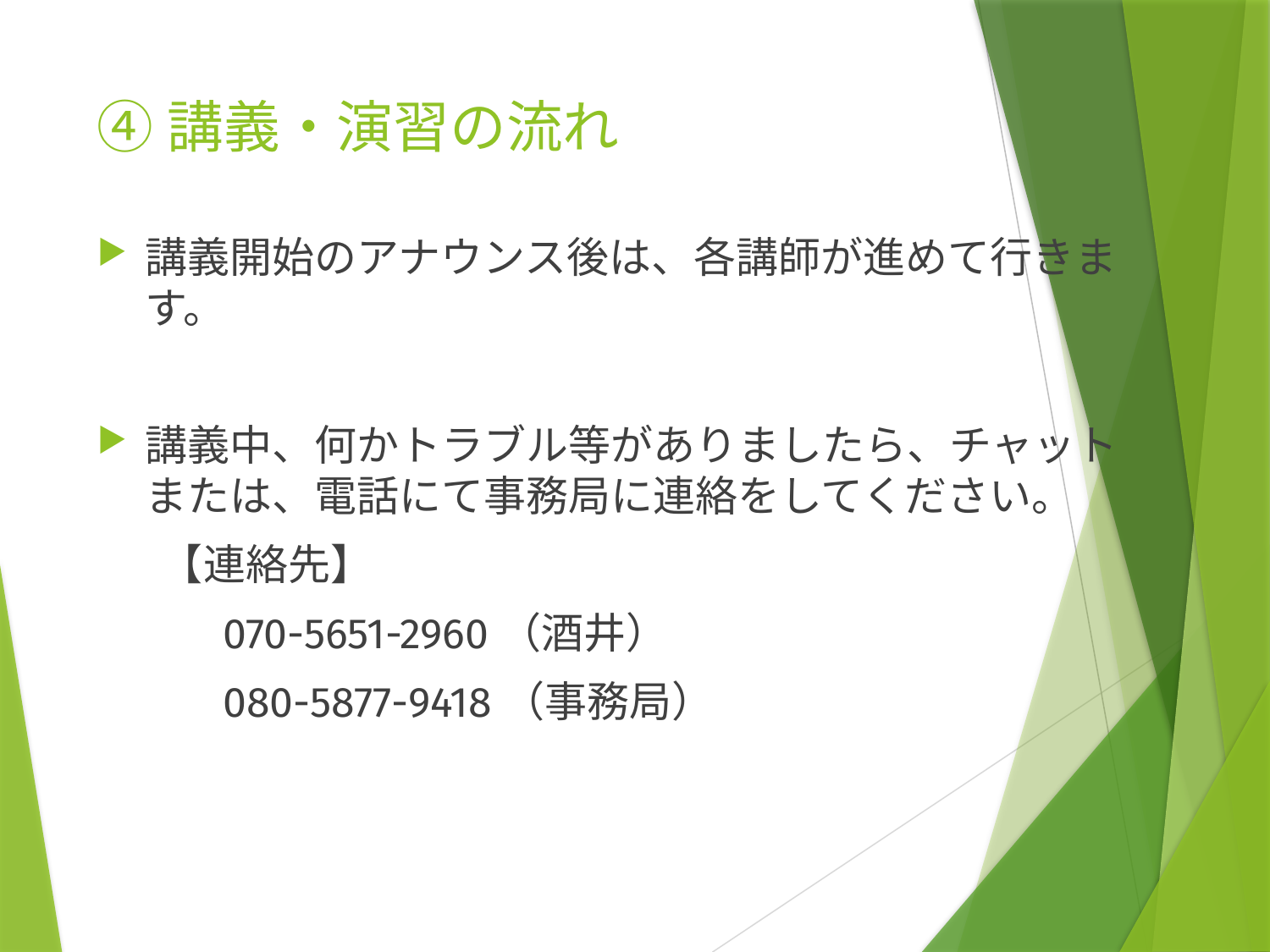

# ④講義・演習の流れ
講義開始のアナウンス後は、各講師が進めて行きます。

講義中、何かトラブル等がありましたら、チャットまたは、電話にて事務局に連絡をしてください。
【連絡先】
　 070-5651-2960（酒井）
　 080-5877-9418（事務局）